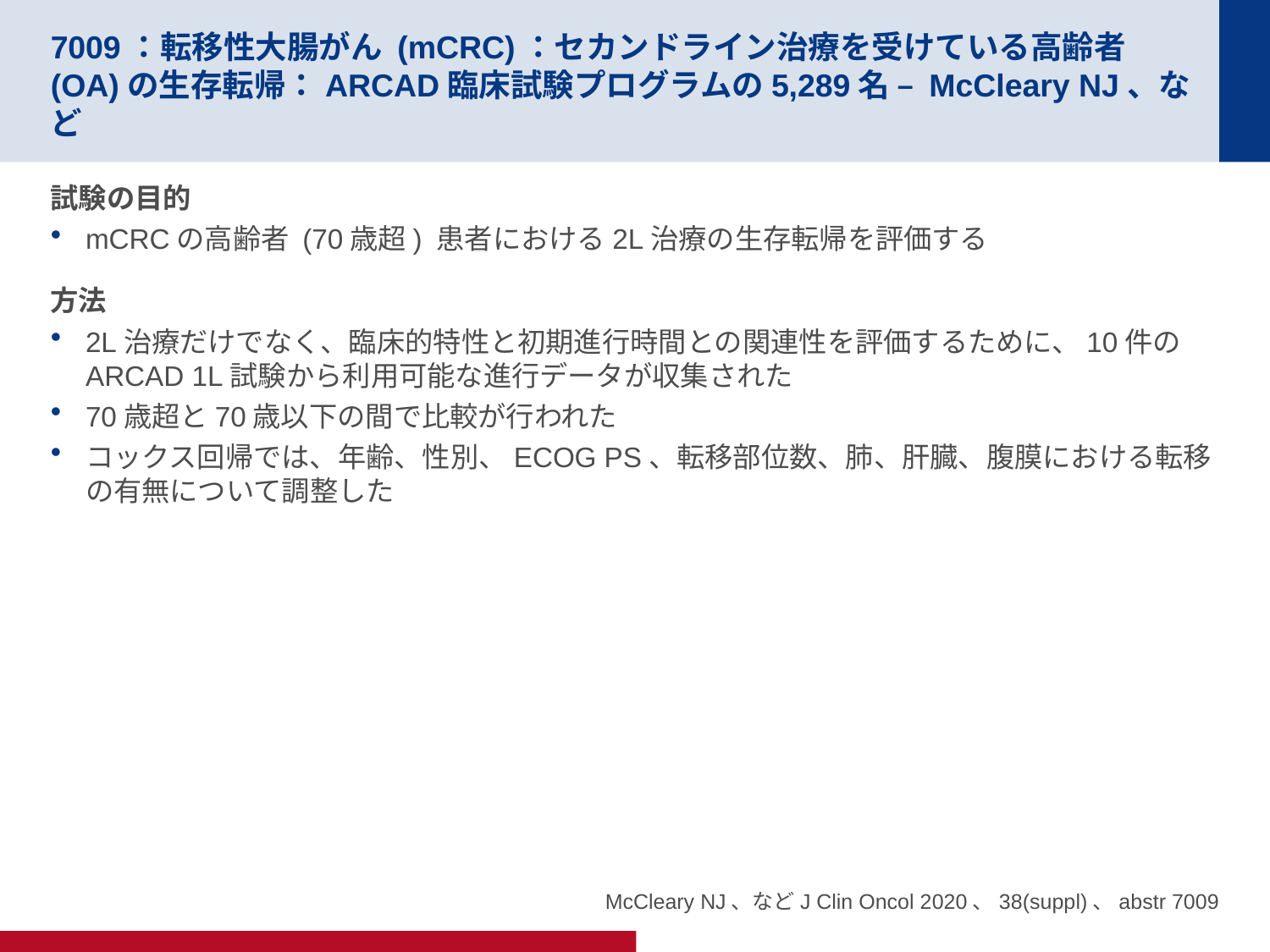

# 7009：転移性大腸がん (mCRC)：セカンドライン治療を受けている高齢者(OA)の生存転帰：ARCAD臨床試験プログラムの5,289名 – McCleary NJ、など
試験の目的
mCRCの高齢者 (70歳超) 患者における2L治療の生存転帰を評価する
方法
2L治療だけでなく、臨床的特性と初期進行時間との関連性を評価するために、10件のARCAD 1L試験から利用可能な進行データが収集された
70歳超と70歳以下の間で比較が行われた
コックス回帰では、年齢、性別、ECOG PS、転移部位数、肺、肝臓、腹膜における転移の有無について調整した
McCleary NJ、などJ Clin Oncol 2020、38(suppl)、abstr 7009